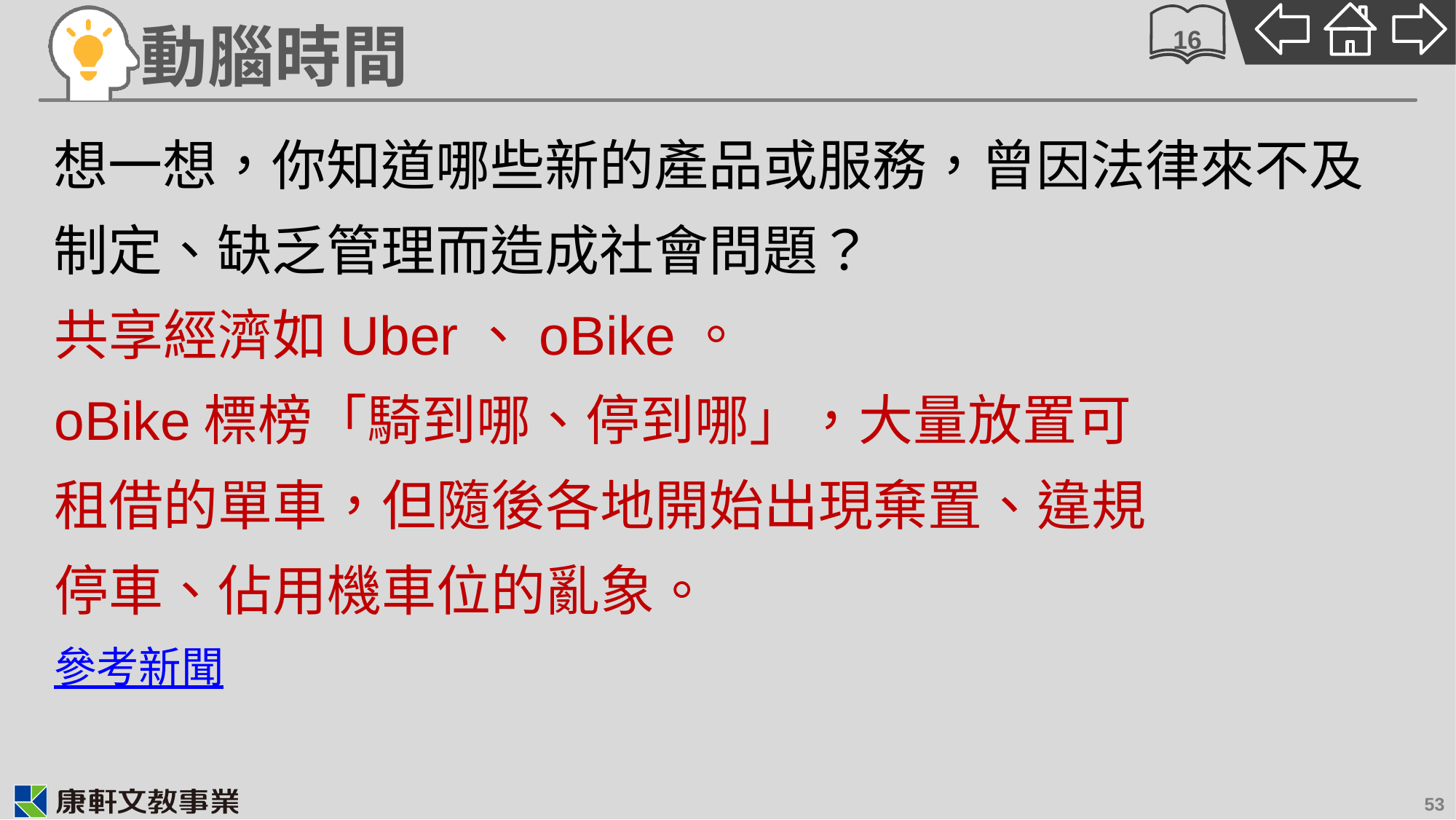

16
想一想，你知道哪些新的產品或服務，曾因法律來不及制定、缺乏管理而造成社會問題？

共享經濟如Uber、oBike。
oBike標榜「騎到哪、停到哪」，大量放置可租借的單車，但隨後各地開始出現棄置、違規停車、佔用機車位的亂象。
參考新聞
53